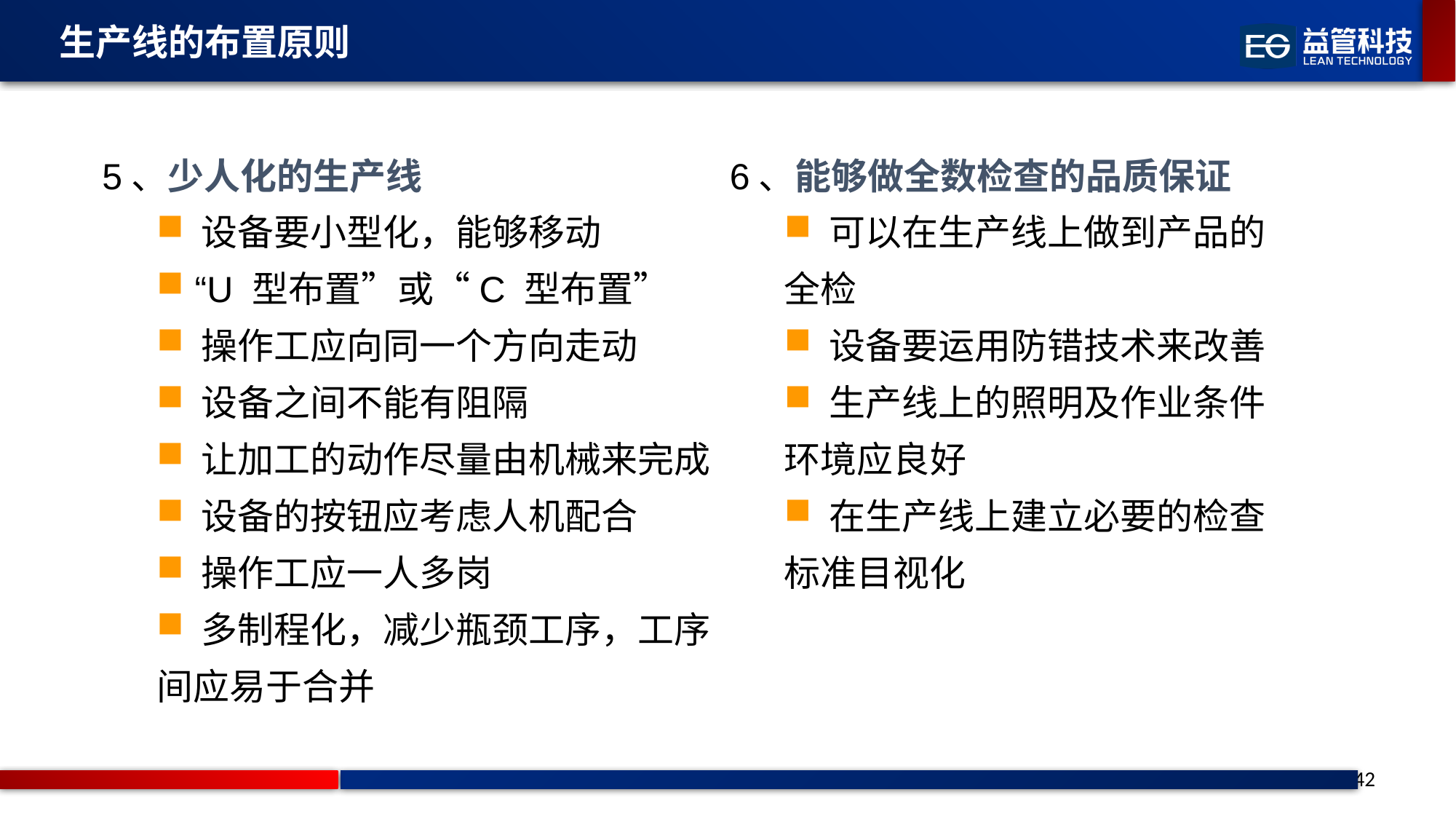

生产线的布置原则
5、少人化的生产线
 设备要小型化，能够移动
 “U 型布置”或“C 型布置”
 操作工应向同一个方向走动
 设备之间不能有阻隔
 让加工的动作尽量由机械来完成
 设备的按钮应考虑人机配合
 操作工应一人多岗
 多制程化，减少瓶颈工序，工序间应易于合并
6、能够做全数检查的品质保证
 可以在生产线上做到产品的全检
 设备要运用防错技术来改善
 生产线上的照明及作业条件环境应良好
 在生产线上建立必要的检查标准目视化